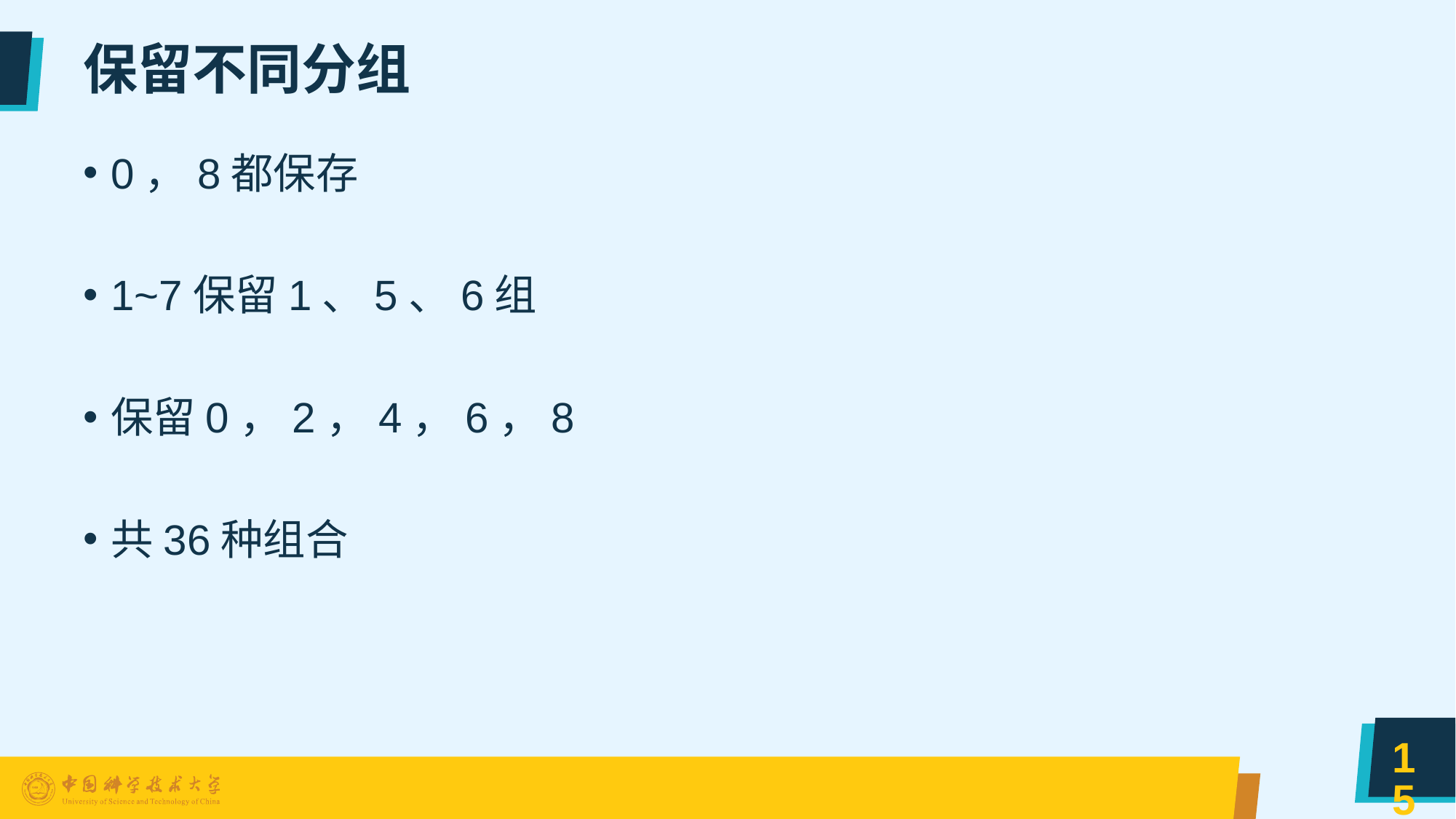

# 保留不同分组
0，8都保存

1~7保留1、5、6组

保留0，2，4，6，8

共36种组合
15